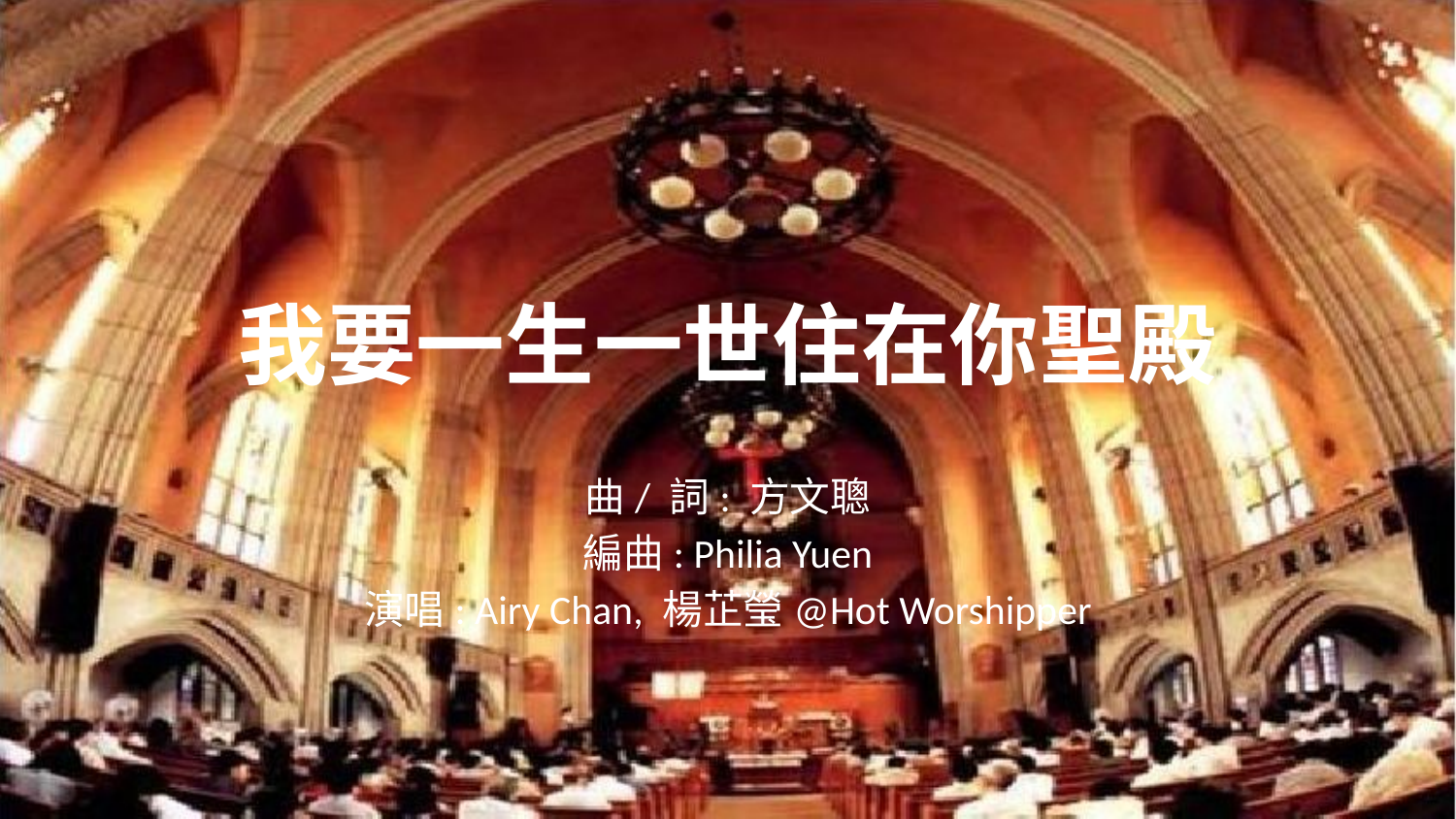

# 我要一生一世住在你聖殿
曲/ 詞: 方文聰
編曲: Philia Yuen
演唱: Airy Chan, 楊芷瑩@Hot Worshipper